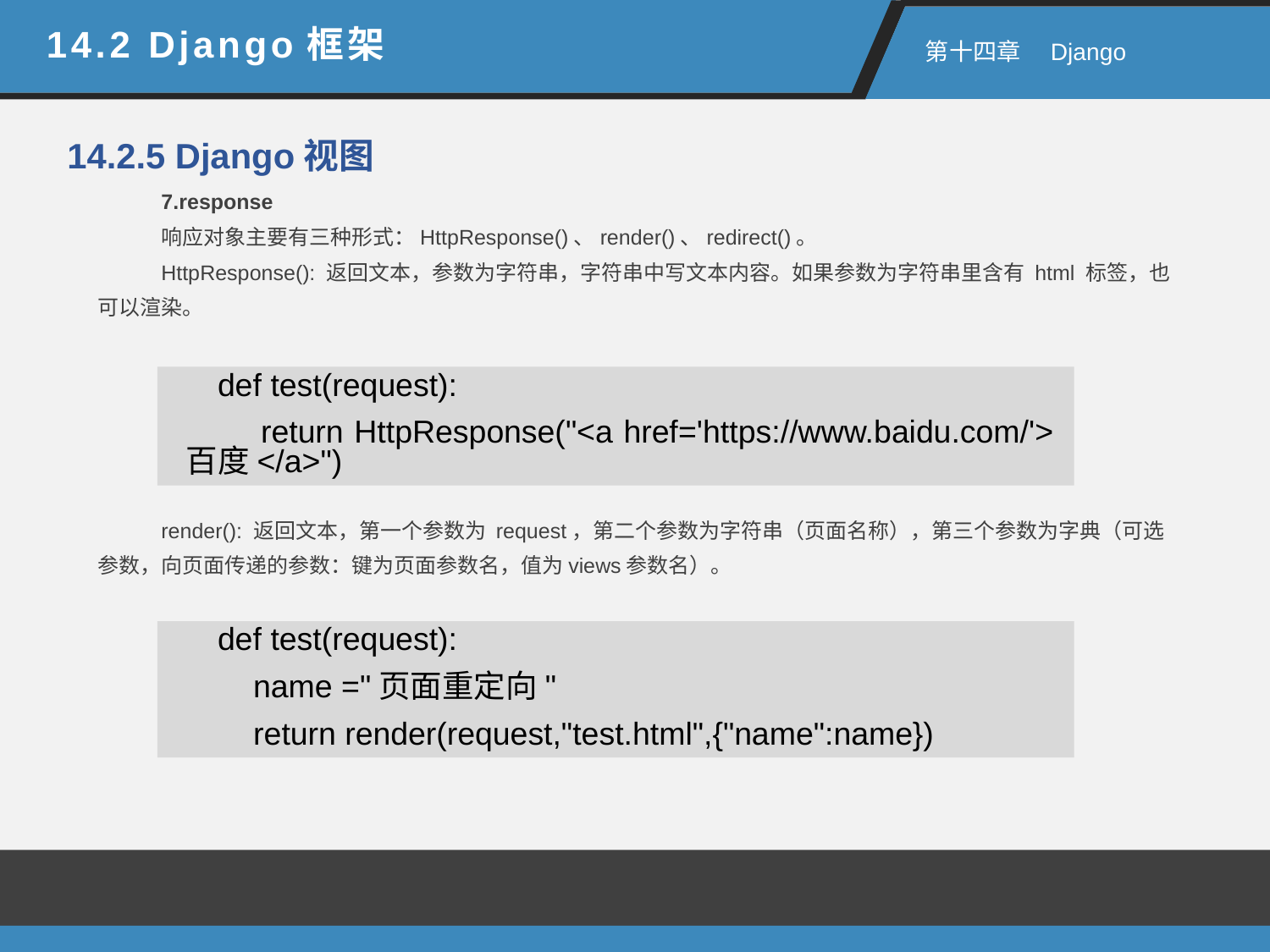

14.2 Django框架
  第十四章　Django
14.2.5 Django视图
7.response
响应对象主要有三种形式：HttpResponse()、render()、redirect()。
HttpResponse(): 返回文本，参数为字符串，字符串中写文本内容。如果参数为字符串里含有 html 标签，也可以渲染。
def test(request):
    return HttpResponse("<a href='https://www.baidu.com/'>百度</a>")
render(): 返回文本，第一个参数为 request，第二个参数为字符串（页面名称），第三个参数为字典（可选参数，向页面传递的参数：键为页面参数名，值为views参数名）。
def test(request):
    name ="页面重定向"
    return render(request,"test.html",{"name":name})